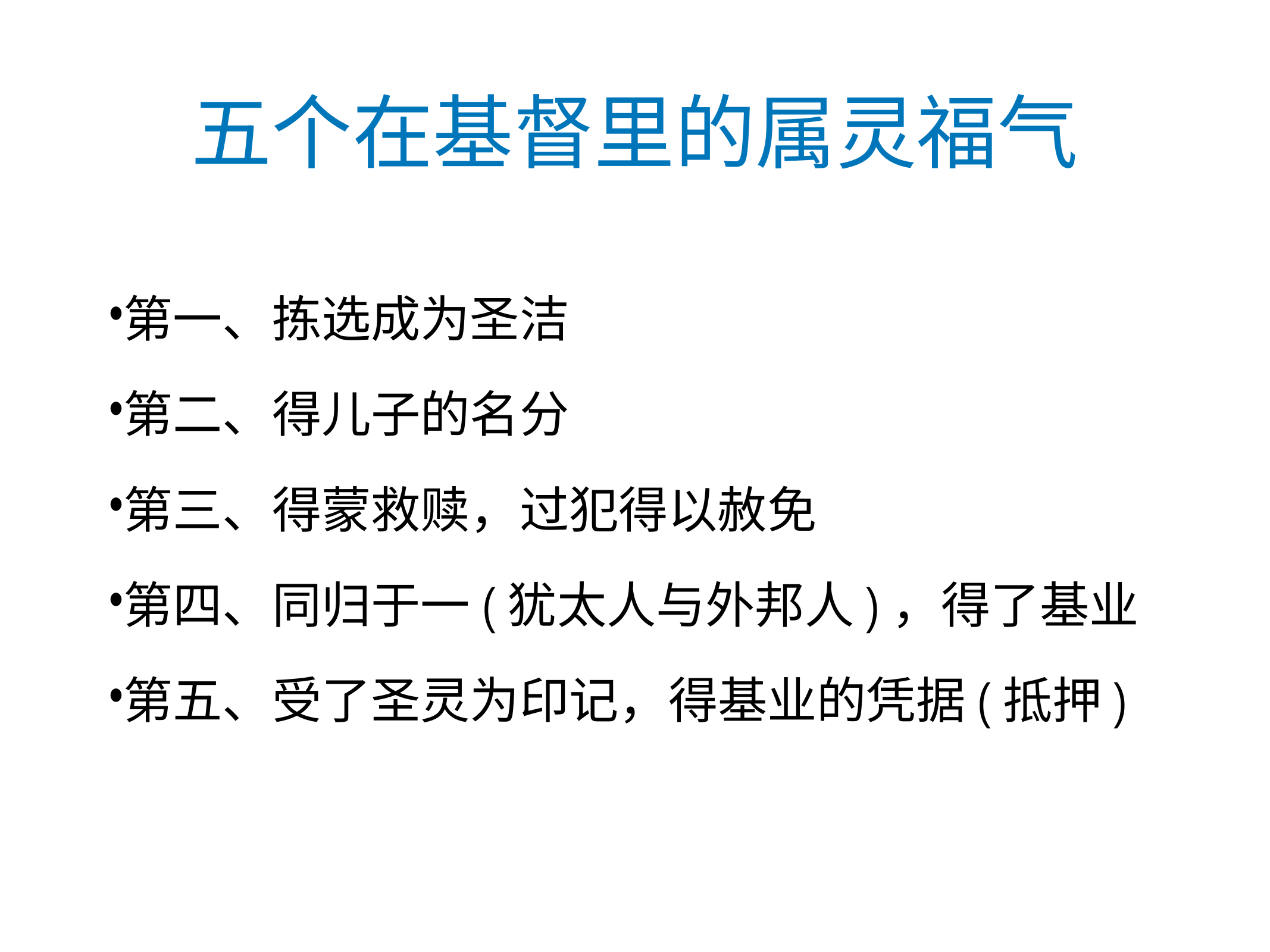

# 五个在基督里的属灵福气
第一、拣选成为圣洁
第二、得儿子的名分
第三、得蒙救赎，过犯得以赦免
第四、同归于一(犹太人与外邦人)，得了基业
第五、受了圣灵为印记，得基业的凭据(抵押)